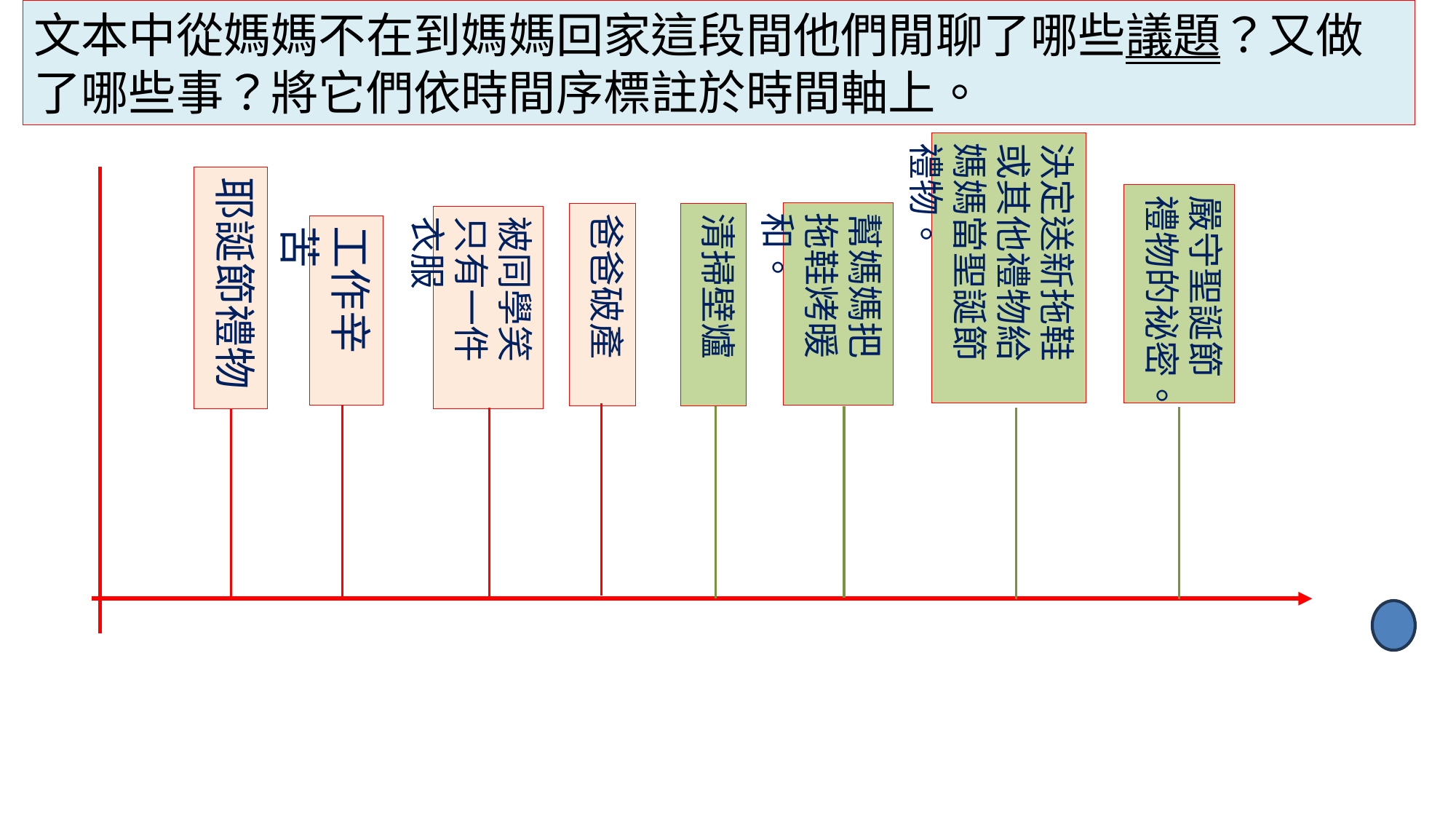

# 文本中從媽媽不在到媽媽回家這段間他們閒聊了哪些議題？又做了哪些事？將它們依時間序標註於時間軸上。

決定送新拖鞋或其他禮物給媽媽當聖誕節禮物。
耶誕節禮物
嚴守聖誕節禮物的祕密。
幫媽媽把拖鞋烤暖和。
爸爸破產
清掃壁爐
被同學笑只有一件衣服
工作辛苦